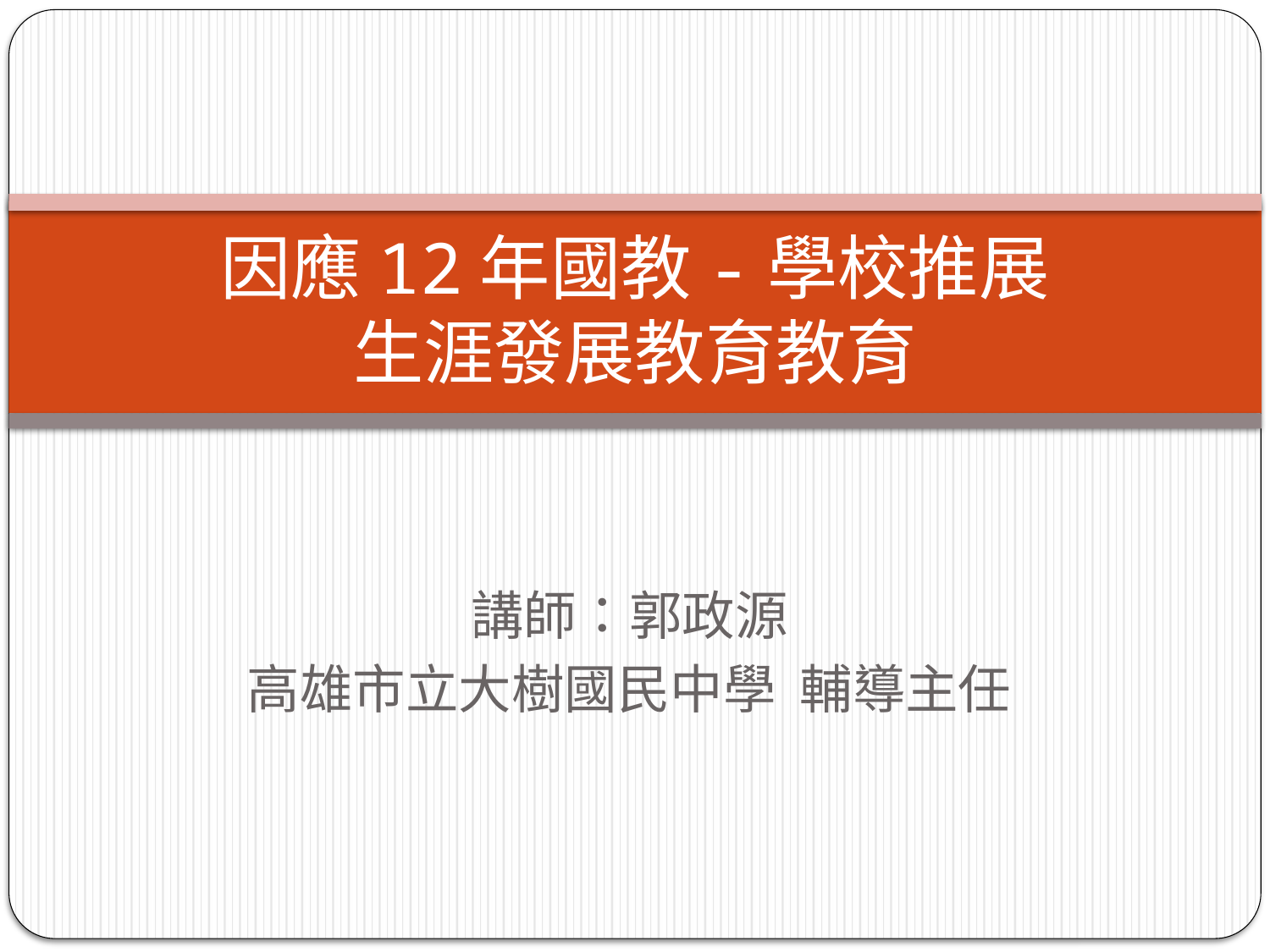

# 因應12年國教-學校推展 生涯發展教育教育
講師：郭政源
高雄市立大樹國民中學  輔導主任